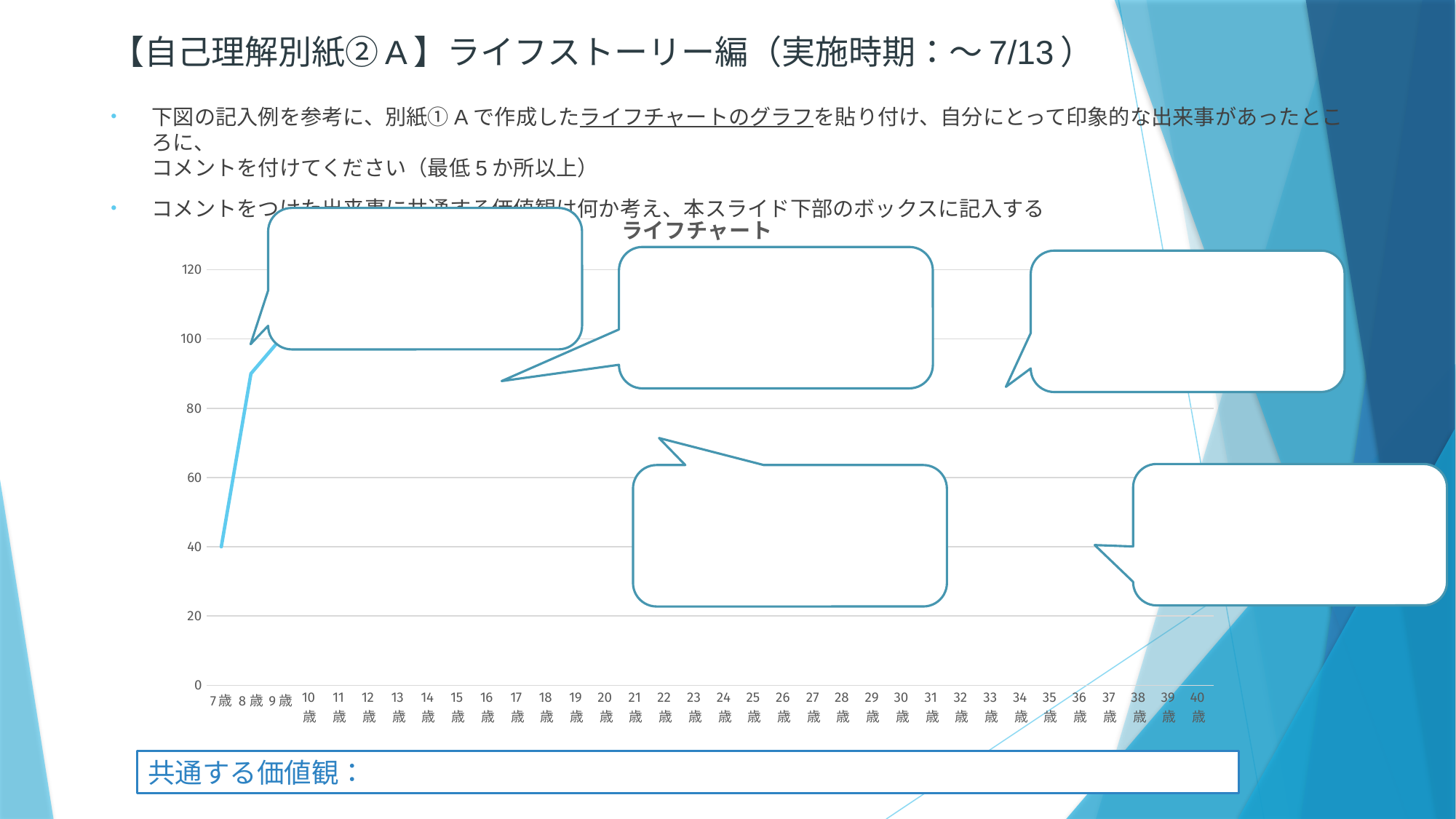

# 【自己理解別紙②A】ライフストーリー編（実施時期：～7/13）
下図の記入例を参考に、別紙①Aで作成したライフチャートのグラフを貼り付け、自分にとって印象的な出来事があったところに、
コメントを付けてください（最低5か所以上）
コメントをつけた出来事に共通する価値観は何か考え、本スライド下部のボックスに記入する

### Chart: ライフチャート

| Category | 列2 |
|---|---|
| 7歳 | 40.0 |
| 8歳 | 90.0 |
| 9歳 | 100.0 |
| 10歳 | None |
| 11歳 | None |
| 12歳 | None |
| 13歳 | None |
| 14歳 | None |
| 15歳 | None |
| 16歳 | None |
| 17歳 | None |
| 18歳 | None |
| 19歳 | None |
| 20歳 | None |
| 21歳 | None |
| 22歳 | None |
| 23歳 | None |
| 24歳 | None |
| 25歳 | None |
| 26歳 | None |
| 27歳 | None |
| 28歳 | None |
| 29歳 | None |
| 30歳 | None |
| 31歳 | None |
| 32歳 | None |
| 33歳 | None |
| 34歳 | None |
| 35歳 | None |
| 36歳 | None |
| 37歳 | None |
| 38歳 | None |
| 39歳 | None |
| 40歳 | None |

共通する価値観：